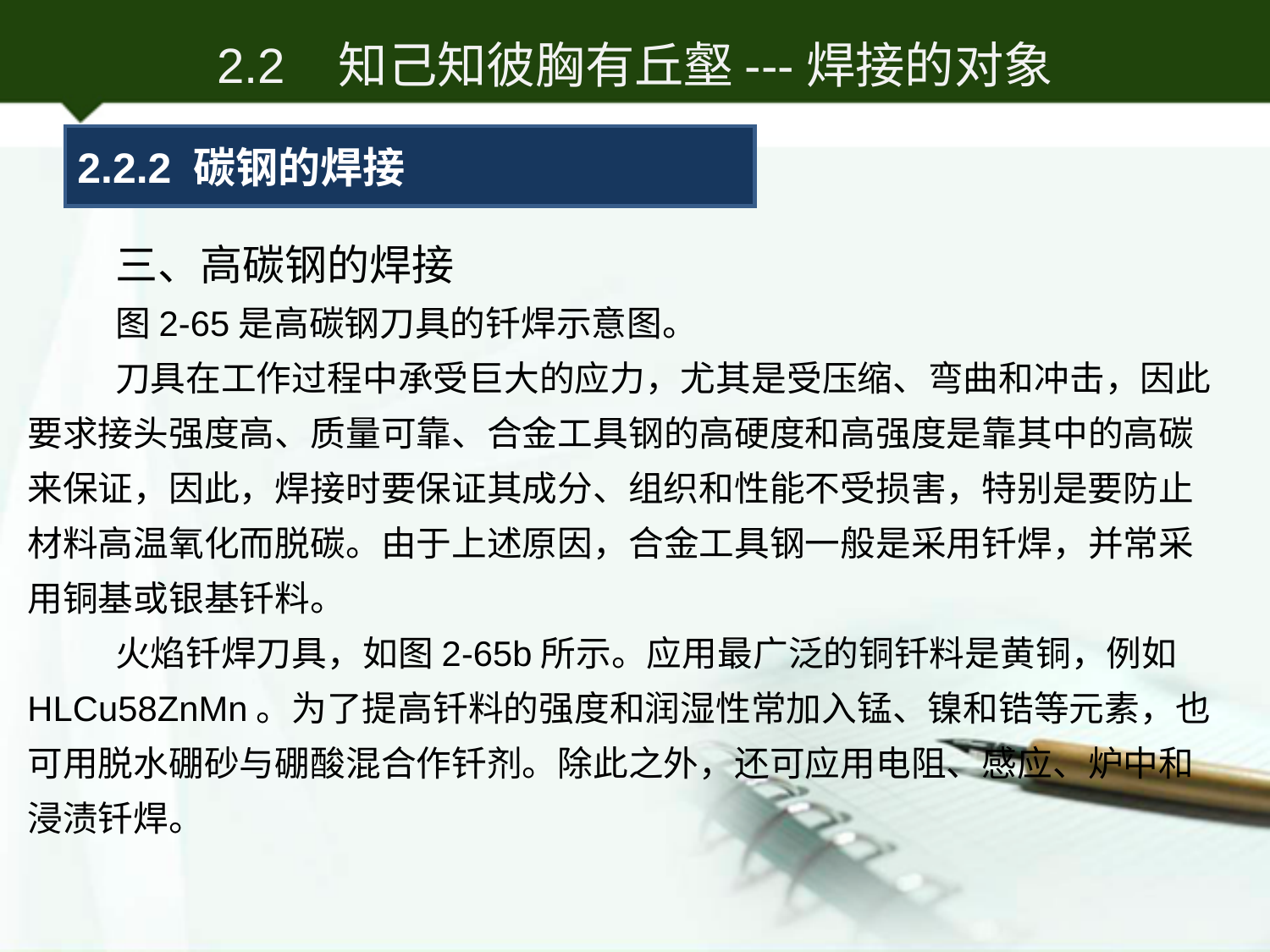

2.2   知己知彼胸有丘壑---焊接的对象
2.2.2 碳钢的焊接
三、高碳钢的焊接
图2-65是高碳钢刀具的钎焊示意图。
刀具在工作过程中承受巨大的应力，尤其是受压缩、弯曲和冲击，因此要求接头强度高、质量可靠、合金工具钢的高硬度和高强度是靠其中的高碳来保证，因此，焊接时要保证其成分、组织和性能不受损害，特别是要防止材料高温氧化而脱碳。由于上述原因，合金工具钢一般是采用钎焊，并常采用铜基或银基钎料。
火焰钎焊刀具，如图2-65b所示。应用最广泛的铜钎料是黄铜，例如HLCu58ZnMn。为了提高钎料的强度和润湿性常加入锰、镍和锆等元素，也可用脱水硼砂与硼酸混合作钎剂。除此之外，还可应用电阻、感应、炉中和浸渍钎焊。